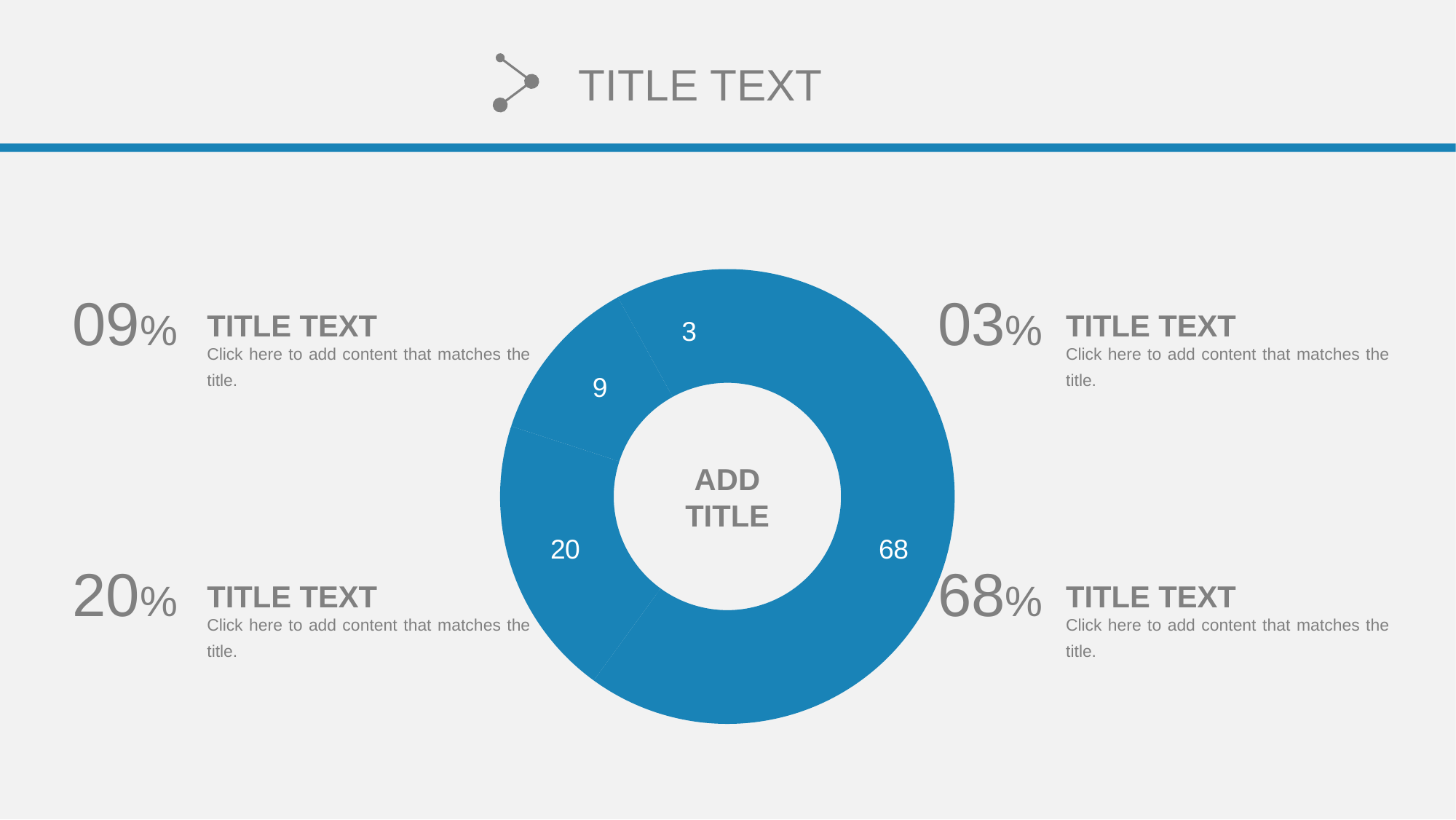

TITLE TEXT

### Chart

| Category | 销售额 |
|---|---|
|  | 60.0 |
|  | 20.0 |
|  | 12.0 |
|  | 8.0 |
09%
03%
TITLE TEXT
TITLE TEXT
Click here to add content that matches the title.
Click here to add content that matches the title.
ADD
TITLE
20%
68%
TITLE TEXT
TITLE TEXT
Click here to add content that matches the title.
Click here to add content that matches the title.